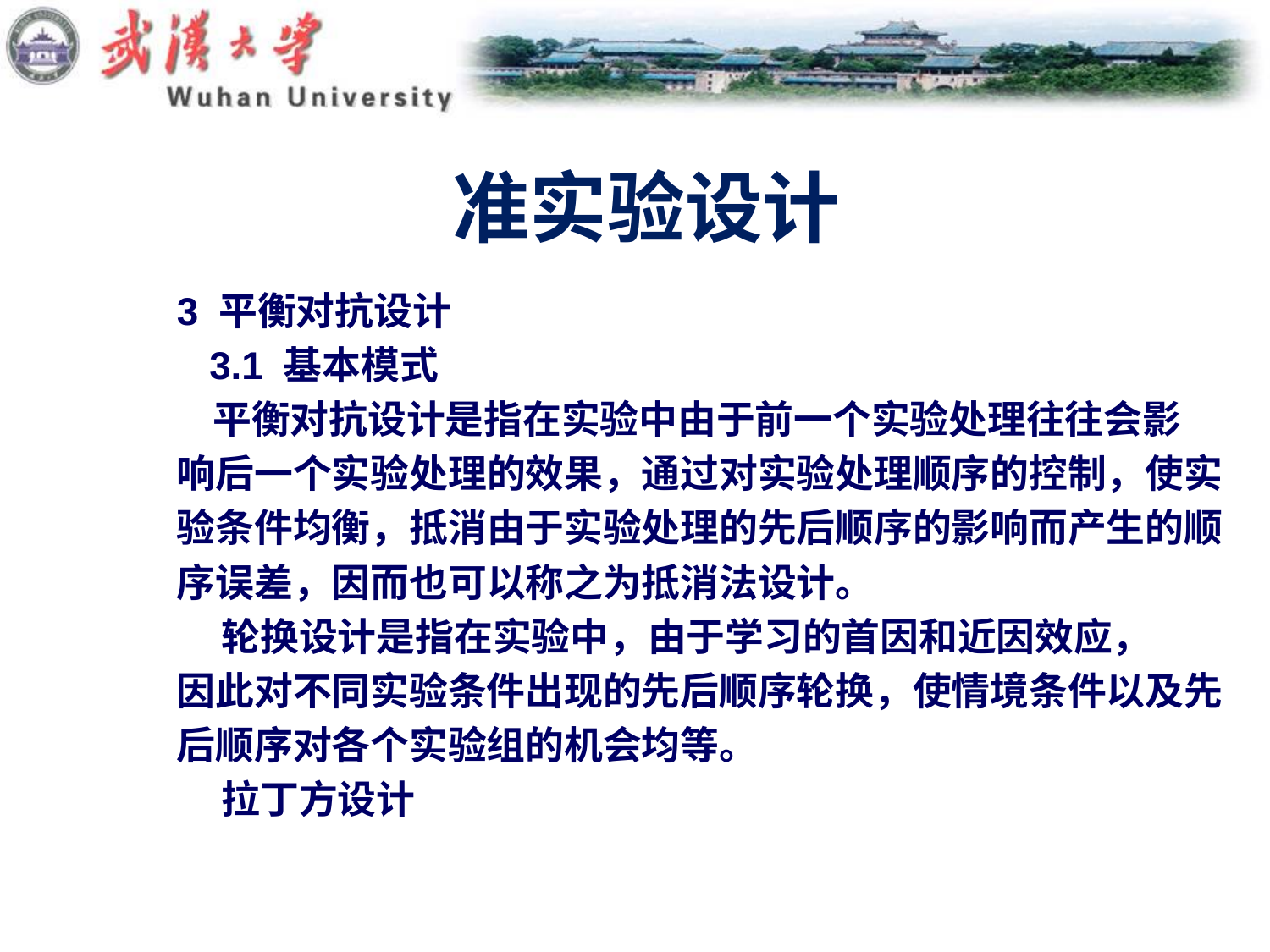

# 准实验设计
3 平衡对抗设计
   3.1 基本模式
   平衡对抗设计是指在实验中由于前一个实验处理往往会影
响后一个实验处理的效果，通过对实验处理顺序的控制，使实
验条件均衡，抵消由于实验处理的先后顺序的影响而产生的顺
序误差，因而也可以称之为抵消法设计。
    轮换设计是指在实验中，由于学习的首因和近因效应，
因此对不同实验条件出现的先后顺序轮换，使情境条件以及先
后顺序对各个实验组的机会均等。
    拉丁方设计